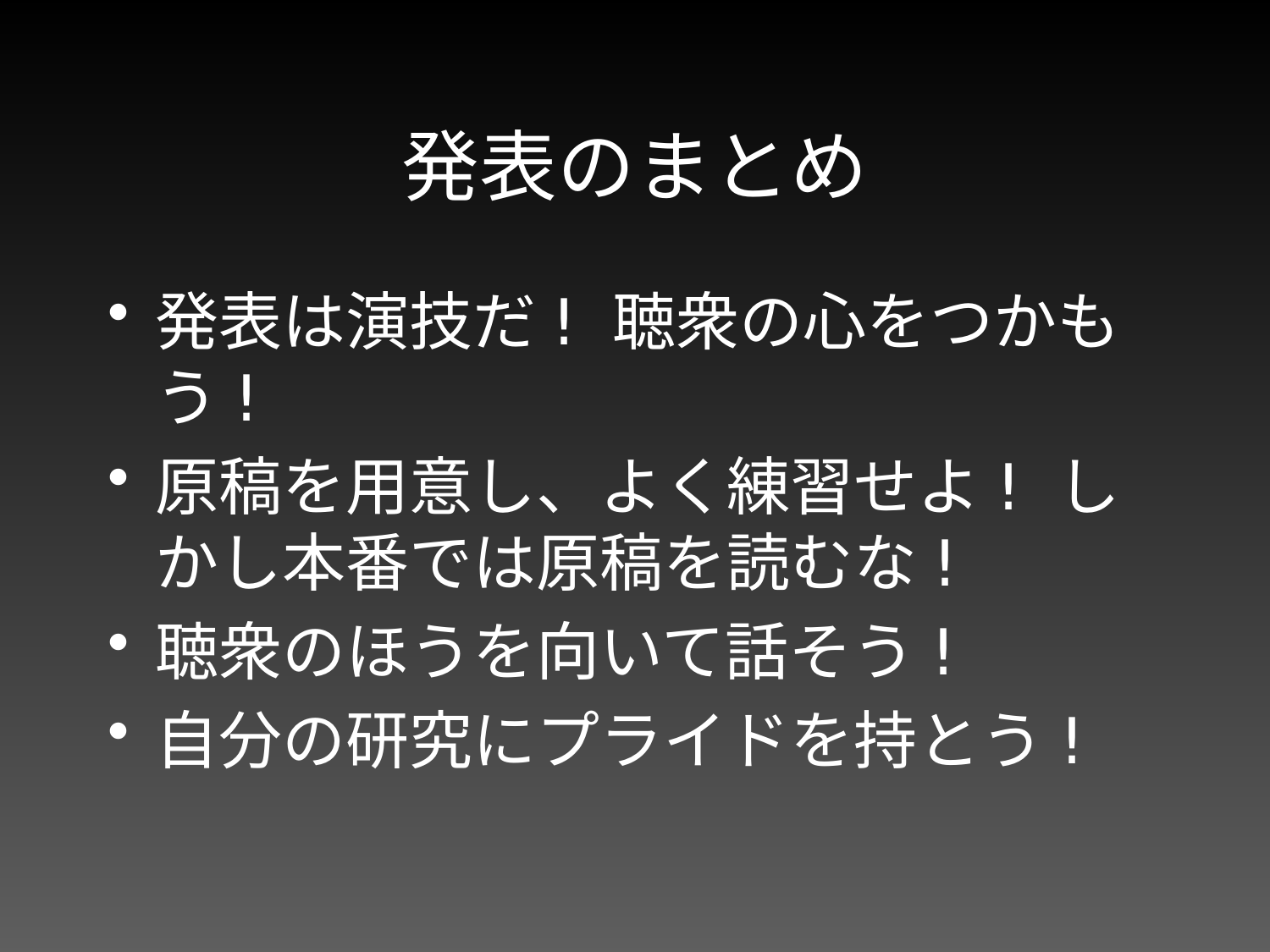

# 発表のまとめ
発表は演技だ! 聴衆の心をつかもう!
原稿を用意し、よく練習せよ! しかし本番では原稿を読むな!
聴衆のほうを向いて話そう!
自分の研究にプライドを持とう!